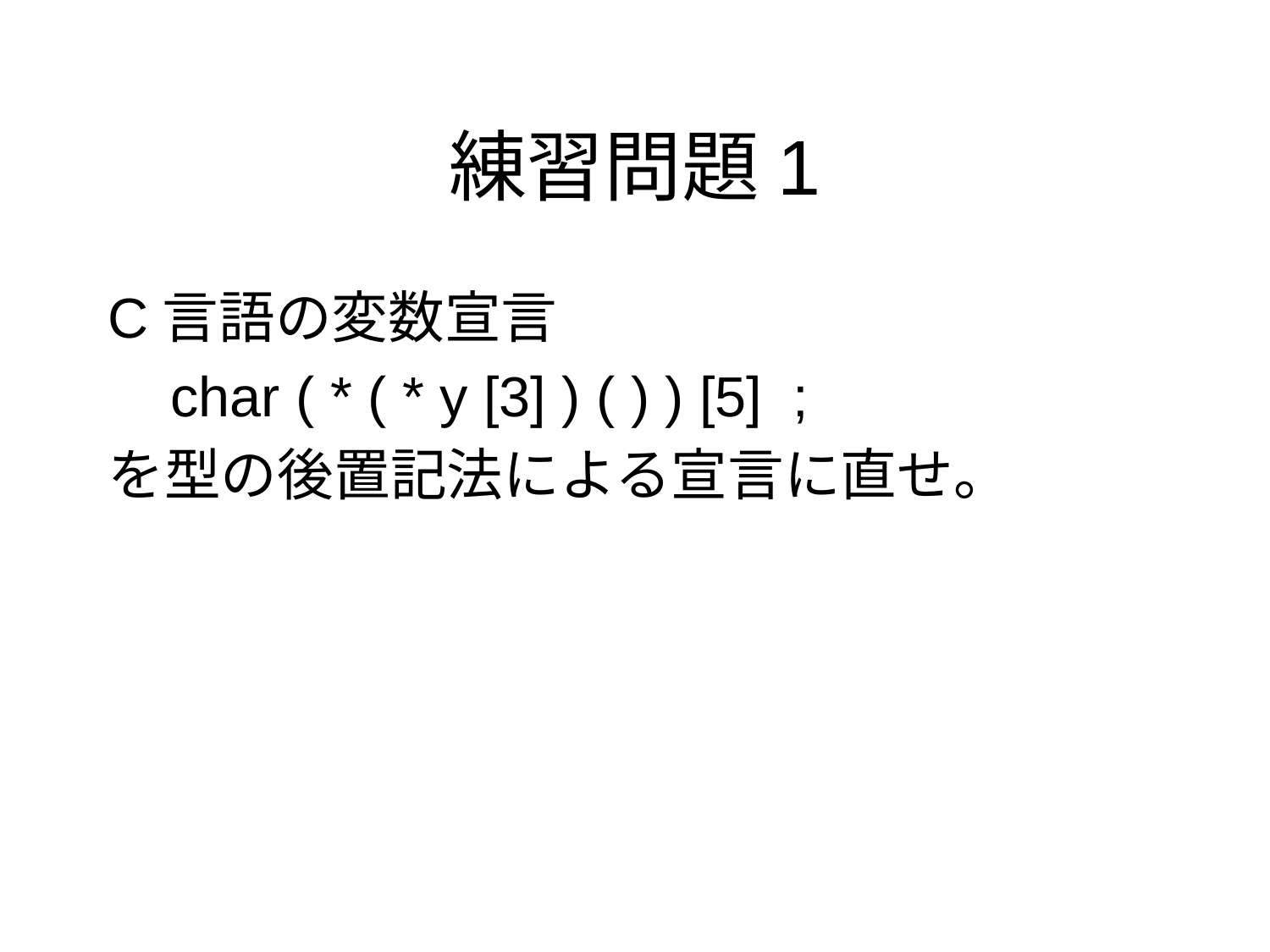

# 練習問題1
C言語の変数宣言
    char ( * ( * y [3] ) ( ) ) [5]  ;
を型の後置記法による宣言に直せ。